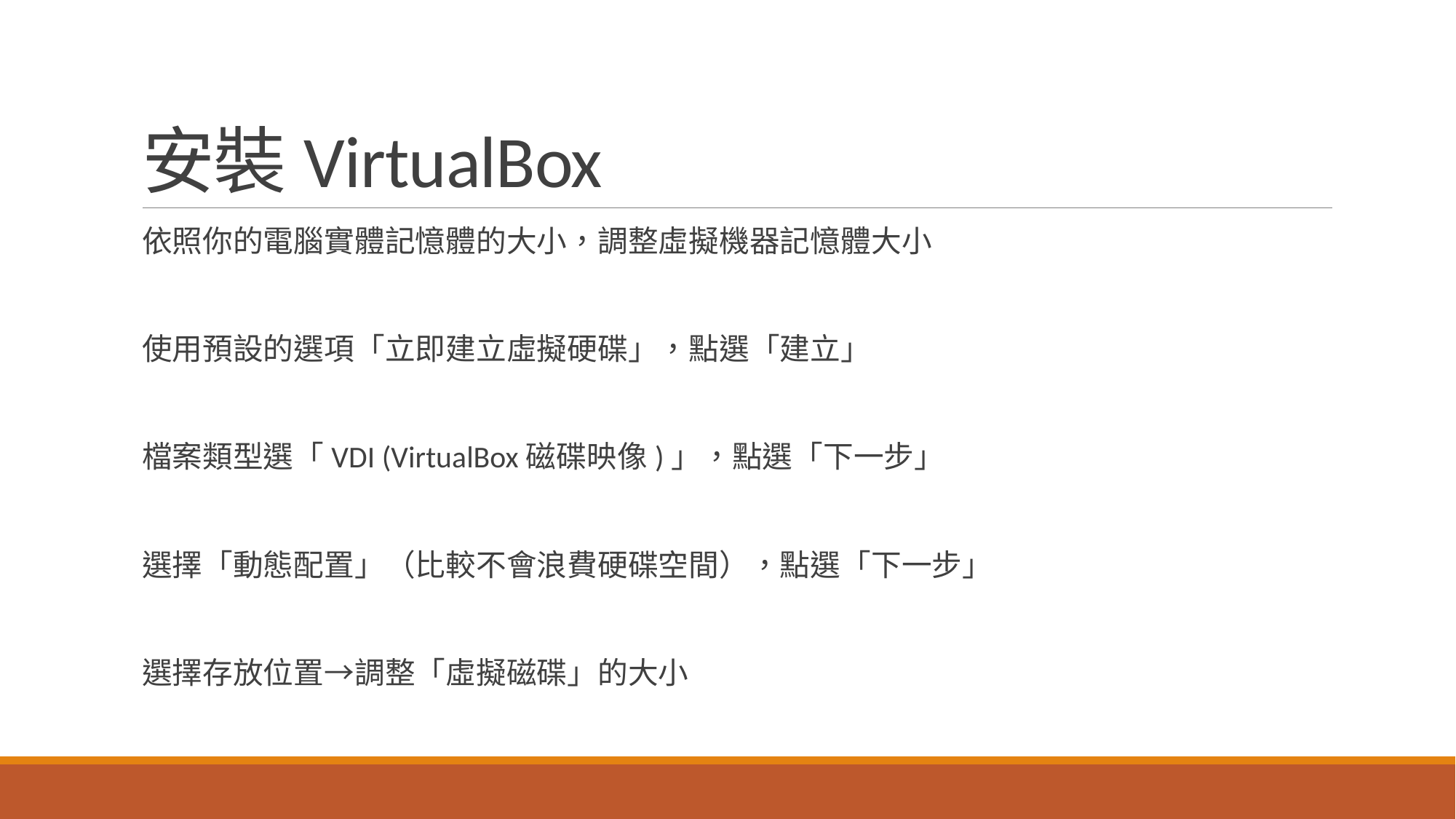

# 安裝VirtualBox
依照你的電腦實體記憶體的大小，調整虛擬機器記憶體大小

使用預設的選項「立即建立虛擬硬碟」，點選「建立」

檔案類型選「VDI (VirtualBox磁碟映像)」，點選「下一步」

選擇「動態配置」（比較不會浪費硬碟空間），點選「下一步」

選擇存放位置→調整「虛擬磁碟」的大小